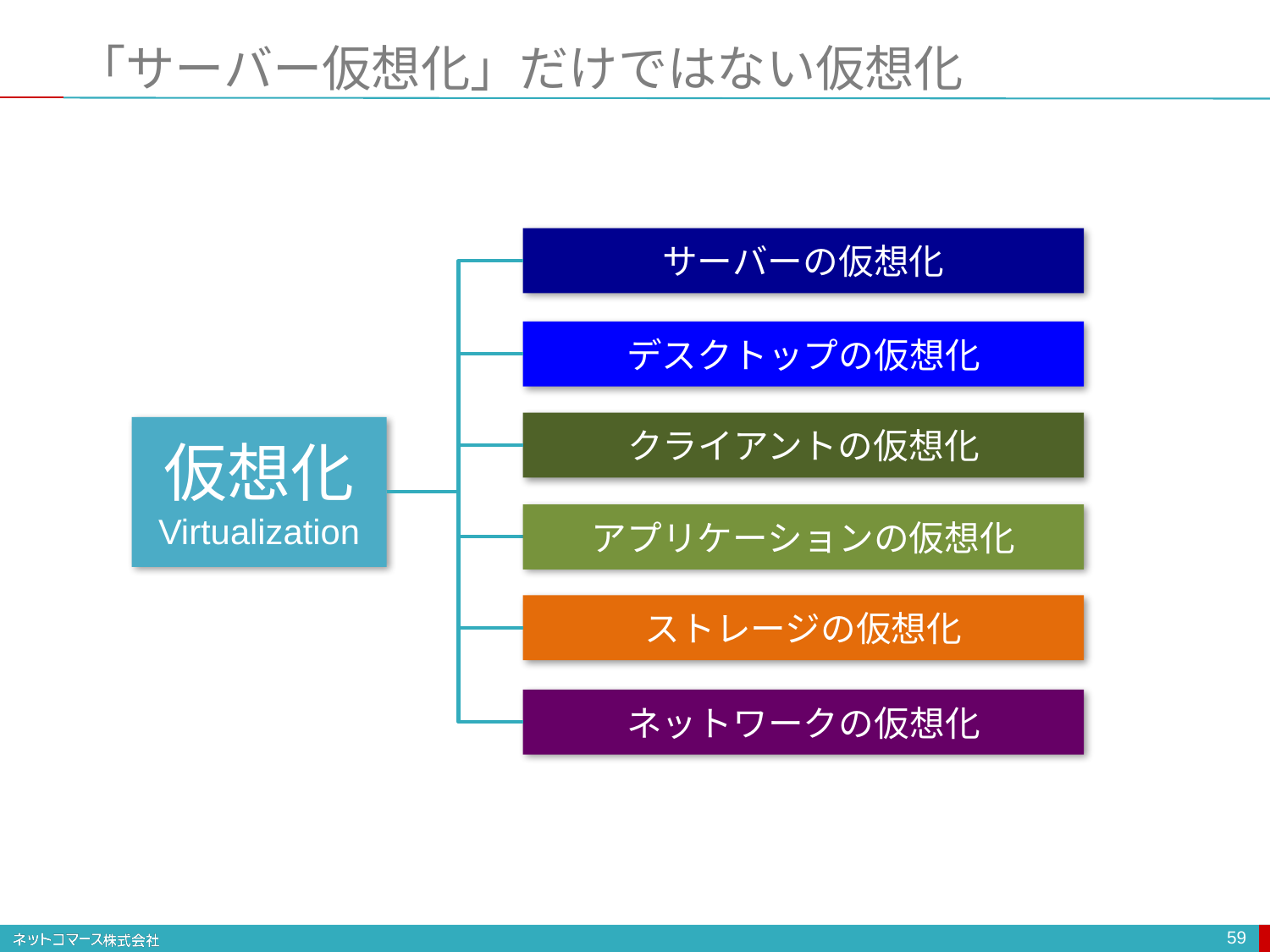

# 「サーバー仮想化」だけではない仮想化
サーバーの仮想化
デスクトップの仮想化
クライアントの仮想化
仮想化
Virtualization
アプリケーションの仮想化
ストレージの仮想化
ネットワークの仮想化
59